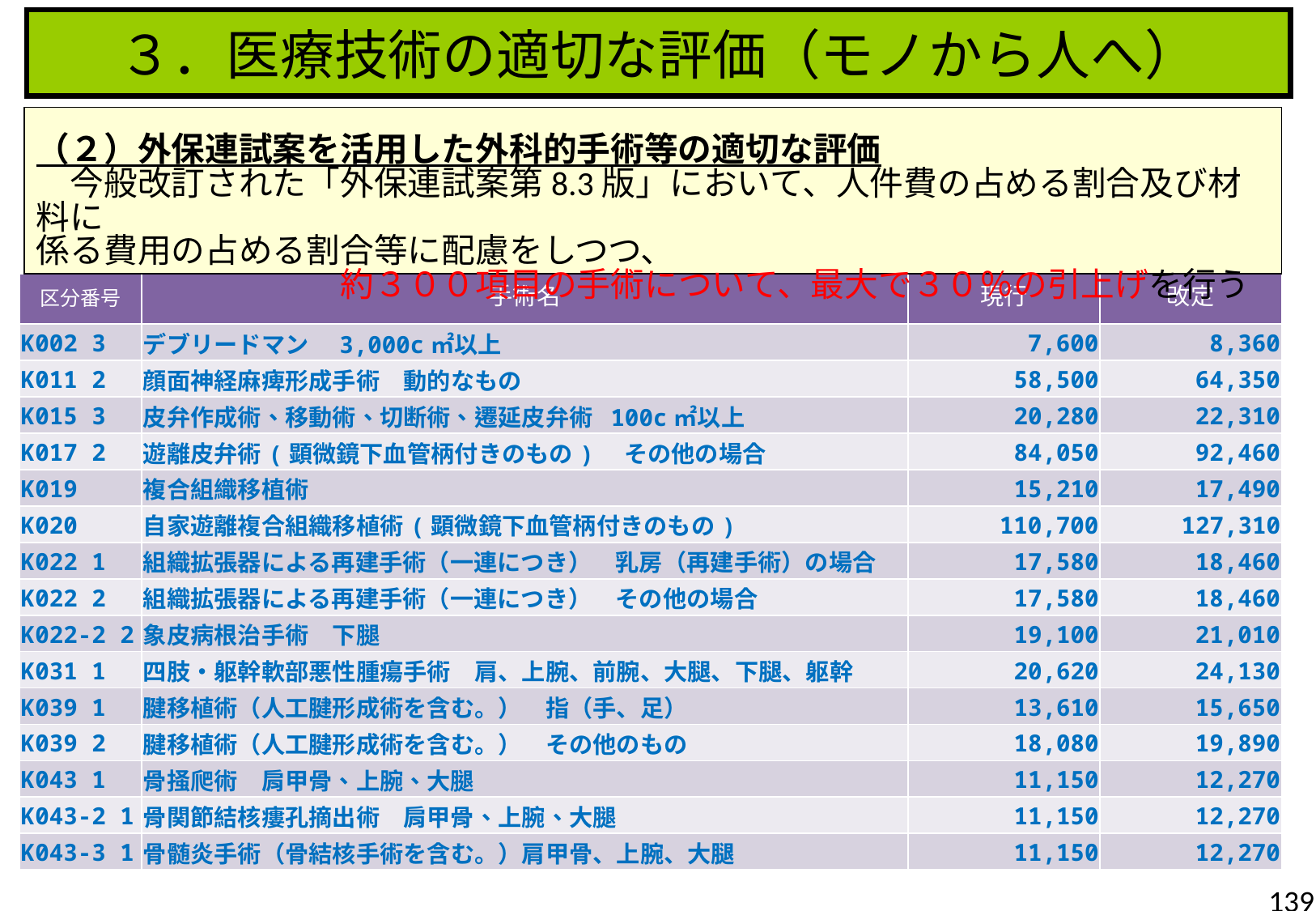

３．医療技術の適切な評価（モノから人へ）
（２）外保連試案を活用した外科的手術等の適切な評価
　今般改訂された「外保連試案第8.3版」において、人件費の占める割合及び材料に
係る費用の占める割合等に配慮をしつつ、
　　　　　　　　　約３００項目の手術について、最大で３０％の引上げを行う

| 区分番号 | 手術名 | 現行 | 改定 |
| --- | --- | --- | --- |
| K002 3 | デブリードマン　3,000c㎡以上 | 7,600 | 8,360 |
| K011 2 | 顔面神経麻痺形成手術　動的なもの | 58,500 | 64,350 |
| K015 3 | 皮弁作成術、移動術、切断術、遷延皮弁術 100c㎡以上 | 20,280 | 22,310 |
| K017 2 | 遊離皮弁術(顕微鏡下血管柄付きのもの)　その他の場合 | 84,050 | 92,460 |
| K019 | 複合組織移植術 | 15,210 | 17,490 |
| K020 | 自家遊離複合組織移植術(顕微鏡下血管柄付きのもの) | 110,700 | 127,310 |
| K022 1 | 組織拡張器による再建手術（一連につき）　乳房（再建手術）の場合 | 17,580 | 18,460 |
| K022 2 | 組織拡張器による再建手術（一連につき）　その他の場合 | 17,580 | 18,460 |
| K022-2 2 | 象皮病根治手術　下腿 | 19,100 | 21,010 |
| K031 1 | 四肢・躯幹軟部悪性腫瘍手術　肩、上腕、前腕、大腿、下腿、躯幹 | 20,620 | 24,130 |
| K039 1 | 腱移植術（人工腱形成術を含む。）　指（手、足） | 13,610 | 15,650 |
| K039 2 | 腱移植術（人工腱形成術を含む。）　その他のもの | 18,080 | 19,890 |
| K043 1 | 骨掻爬術　肩甲骨、上腕、大腿 | 11,150 | 12,270 |
| K043-2 1 | 骨関節結核瘻孔摘出術　肩甲骨、上腕、大腿 | 11,150 | 12,270 |
| K043-3 1 | 骨髄炎手術（骨結核手術を含む。）肩甲骨、上腕、大腿 | 11,150 | 12,270 |
139